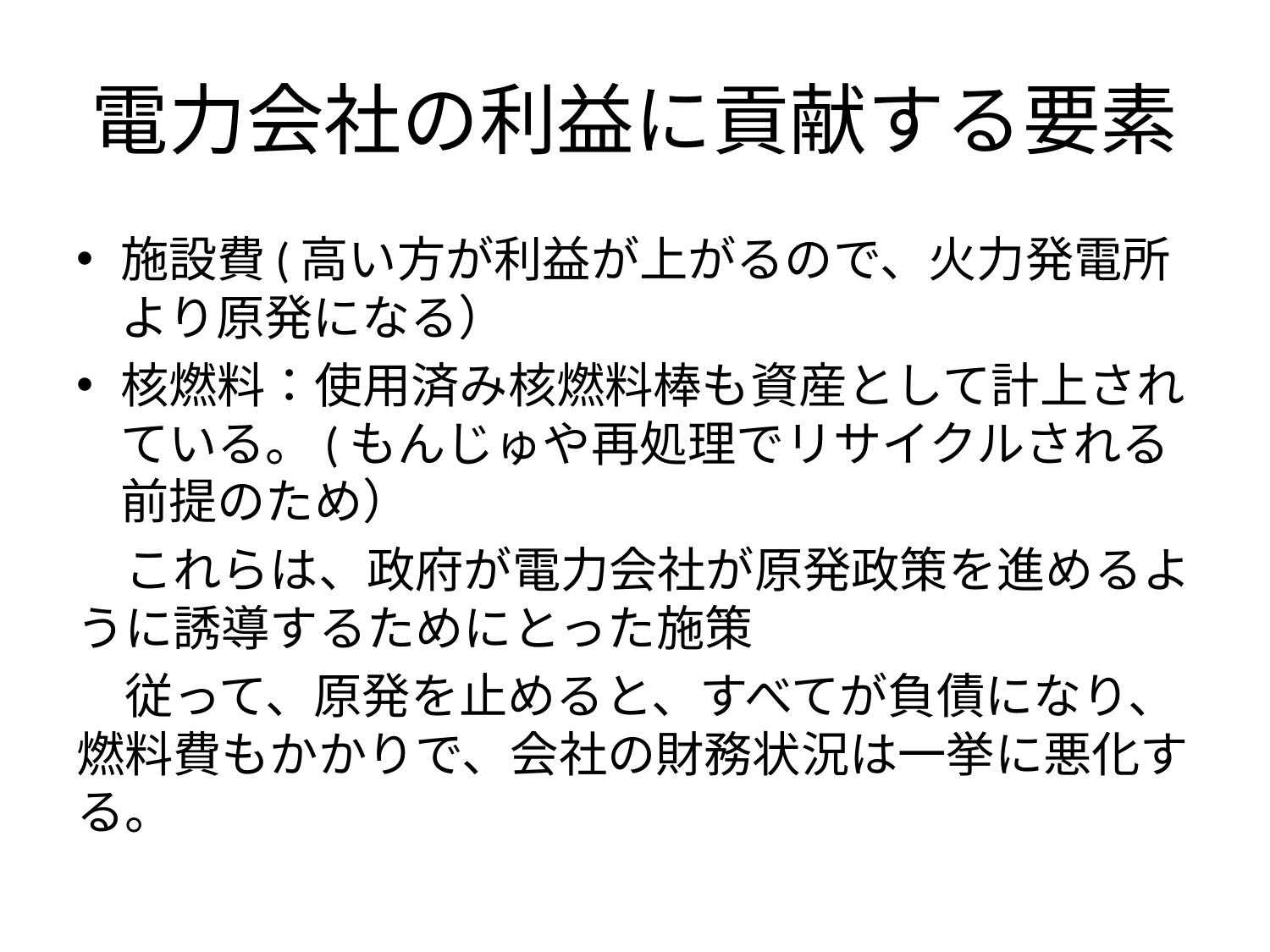

# 電力会社の利益に貢献する要素
施設費(高い方が利益が上がるので、火力発電所より原発になる）
核燃料：使用済み核燃料棒も資産として計上されている。(もんじゅや再処理でリサイクルされる前提のため）
　これらは、政府が電力会社が原発政策を進めるように誘導するためにとった施策
　従って、原発を止めると、すべてが負債になり、燃料費もかかりで、会社の財務状況は一挙に悪化する。